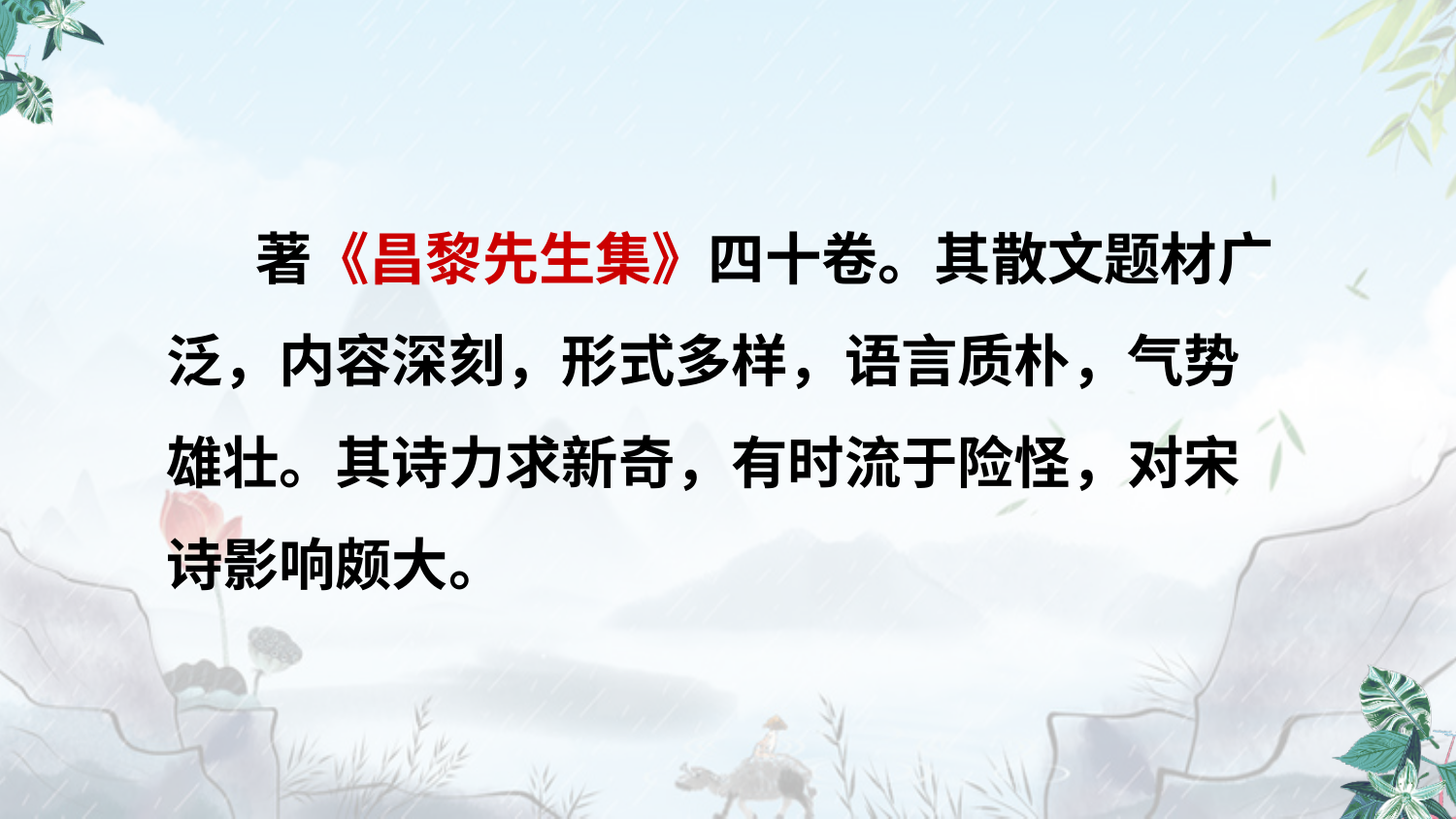

著《昌黎先生集》四十卷。其散文题材广泛，内容深刻，形式多样，语言质朴，气势雄壮。其诗力求新奇，有时流于险怪，对宋诗影响颇大。